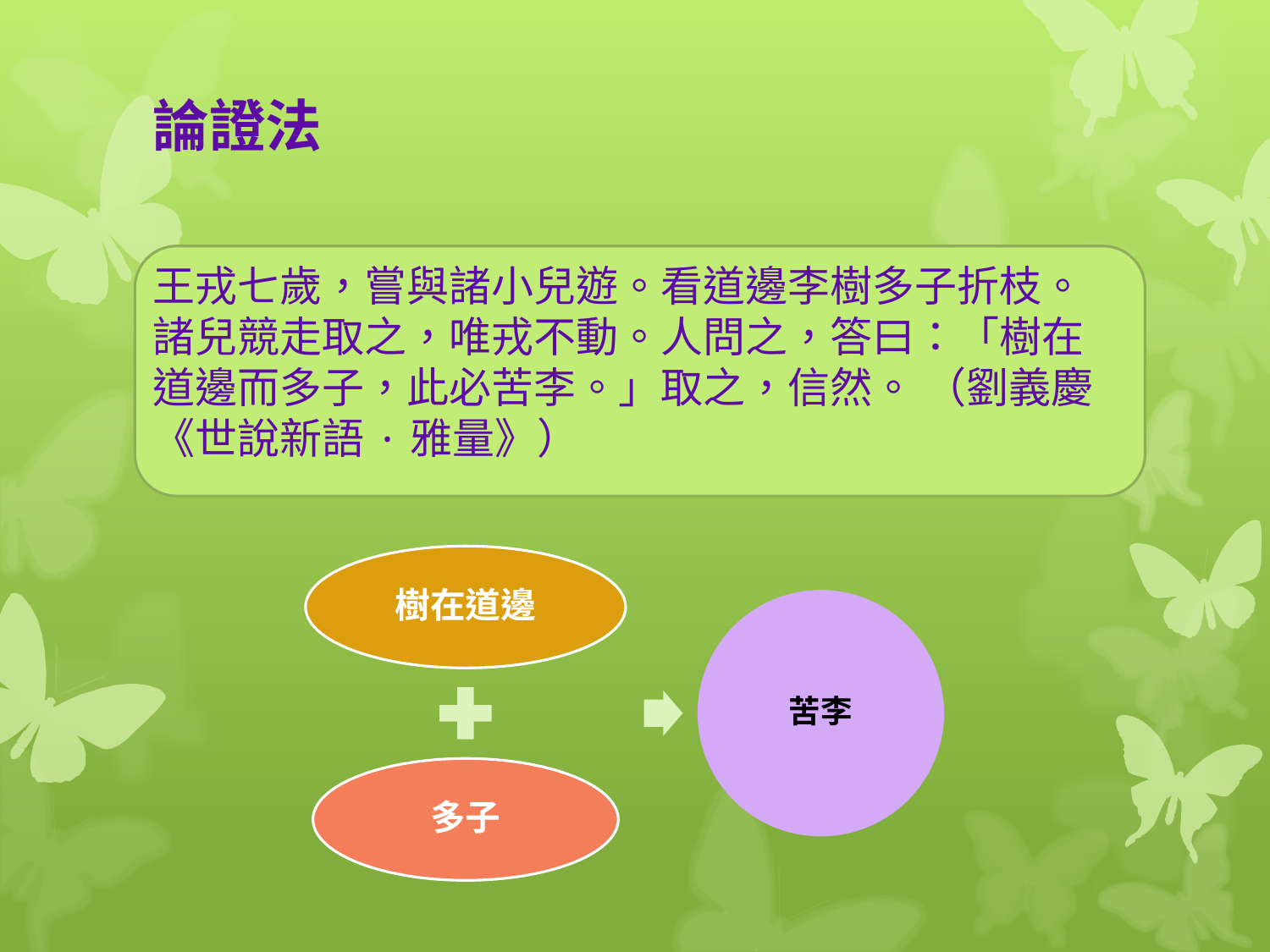

# 論證法

王戎七歲，嘗與諸小兒遊。看道邊李樹多子折枝。諸兒競走取之，唯戎不動。人問之，答曰：「樹在道邊而多子，此必苦李。」取之，信然。 （劉義慶《世說新語·雅量》）

樹在道邊

多子

苦李